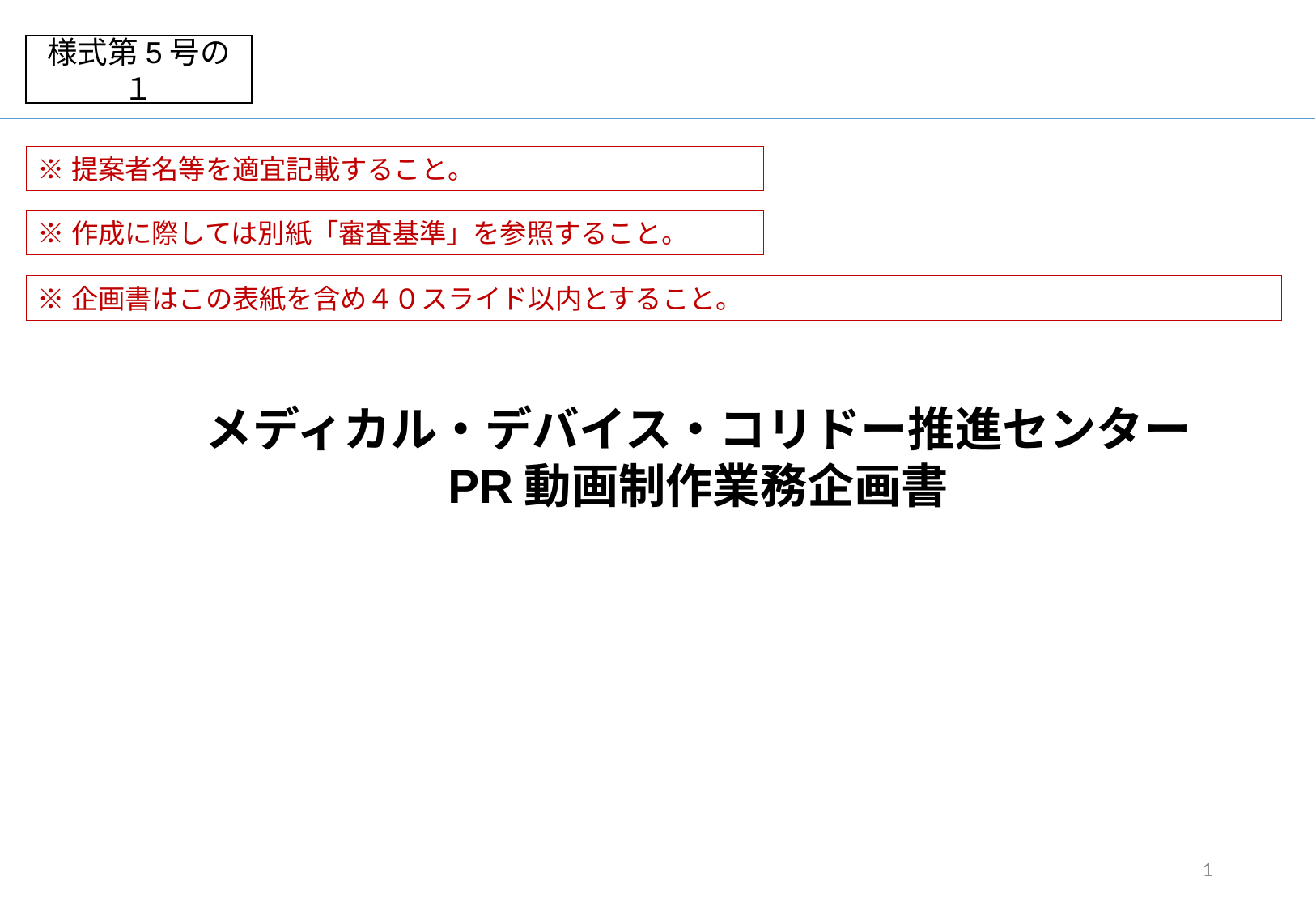

様式第5号の１
※提案者名等を適宜記載すること。
※作成に際しては別紙「審査基準」を参照すること。
※企画書はこの表紙を含め４０スライド以内とすること。
メディカル・デバイス・コリドー推進センター
PR動画制作業務企画書
1